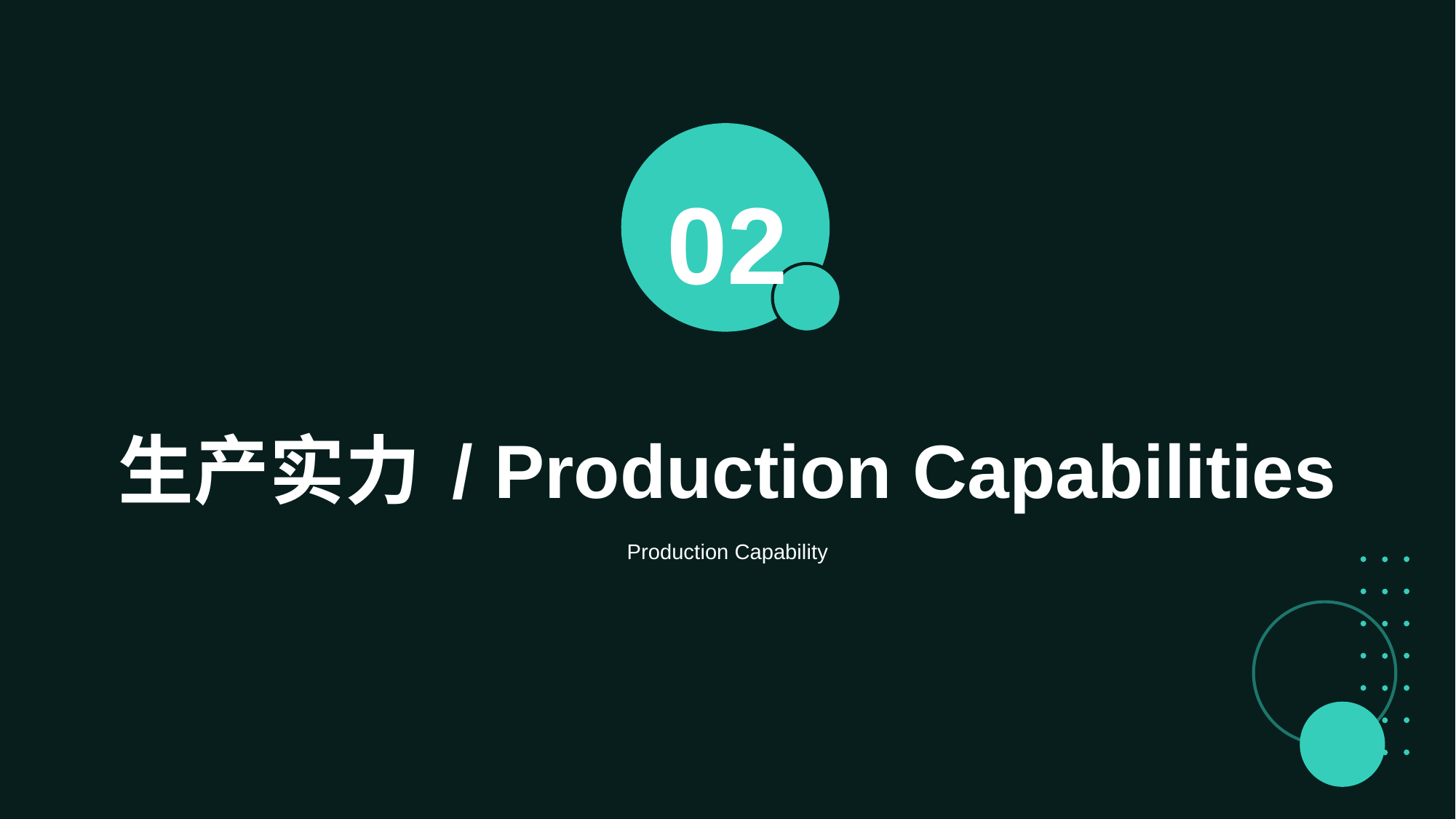

02
生产实力 / Production Capabilities
Production Capability